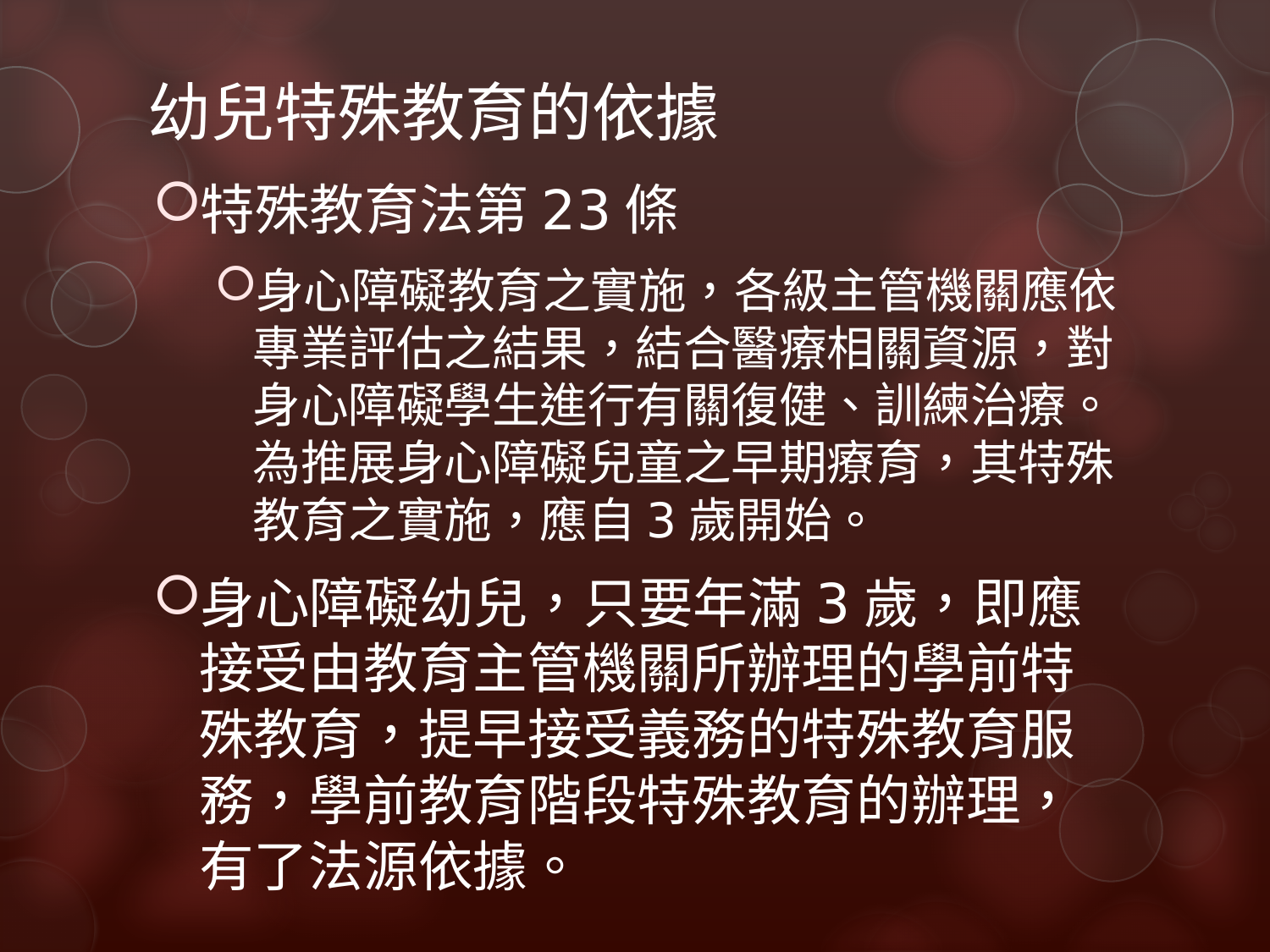

# 幼兒特殊教育的依據
特殊教育法第23條
身心障礙教育之實施，各級主管機關應依專業評估之結果，結合醫療相關資源，對身心障礙學生進行有關復健、訓練治療。為推展身心障礙兒童之早期療育，其特殊教育之實施，應自3歲開始。
身心障礙幼兒，只要年滿3歲，即應接受由教育主管機關所辦理的學前特殊教育，提早接受義務的特殊教育服務，學前教育階段特殊教育的辦理，有了法源依據。